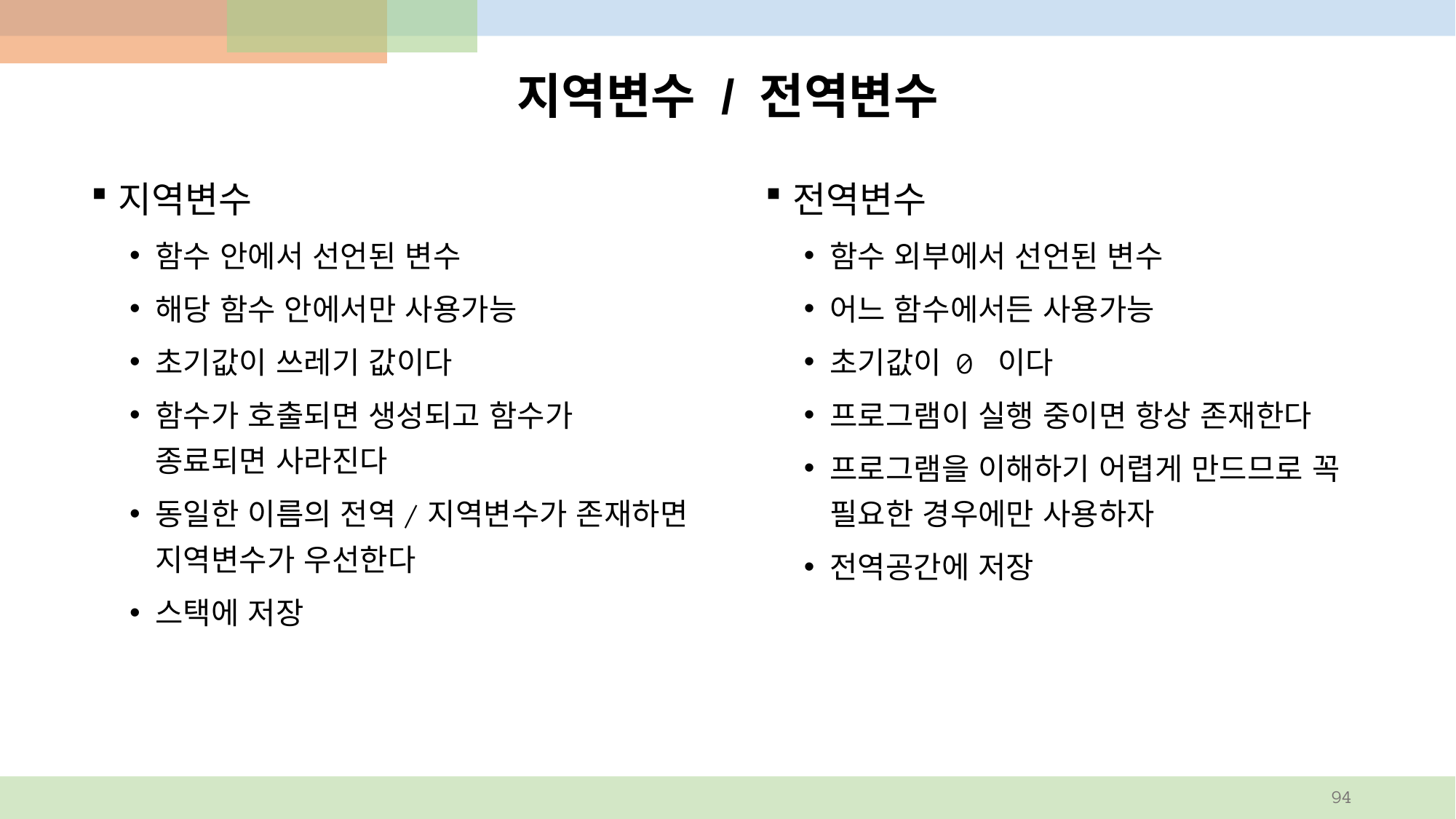

# 지역변수 / 전역변수
전역변수
함수 외부에서 선언된 변수
어느 함수에서든 사용가능
초기값이 0 이다
프로그램이 실행 중이면 항상 존재한다
프로그램을 이해하기 어렵게 만드므로 꼭 필요한 경우에만 사용하자
전역공간에 저장
지역변수
함수 안에서 선언된 변수
해당 함수 안에서만 사용가능
초기값이 쓰레기 값이다
함수가 호출되면 생성되고 함수가 종료되면 사라진다
동일한 이름의 전역/지역변수가 존재하면 지역변수가 우선한다
스택에 저장
94